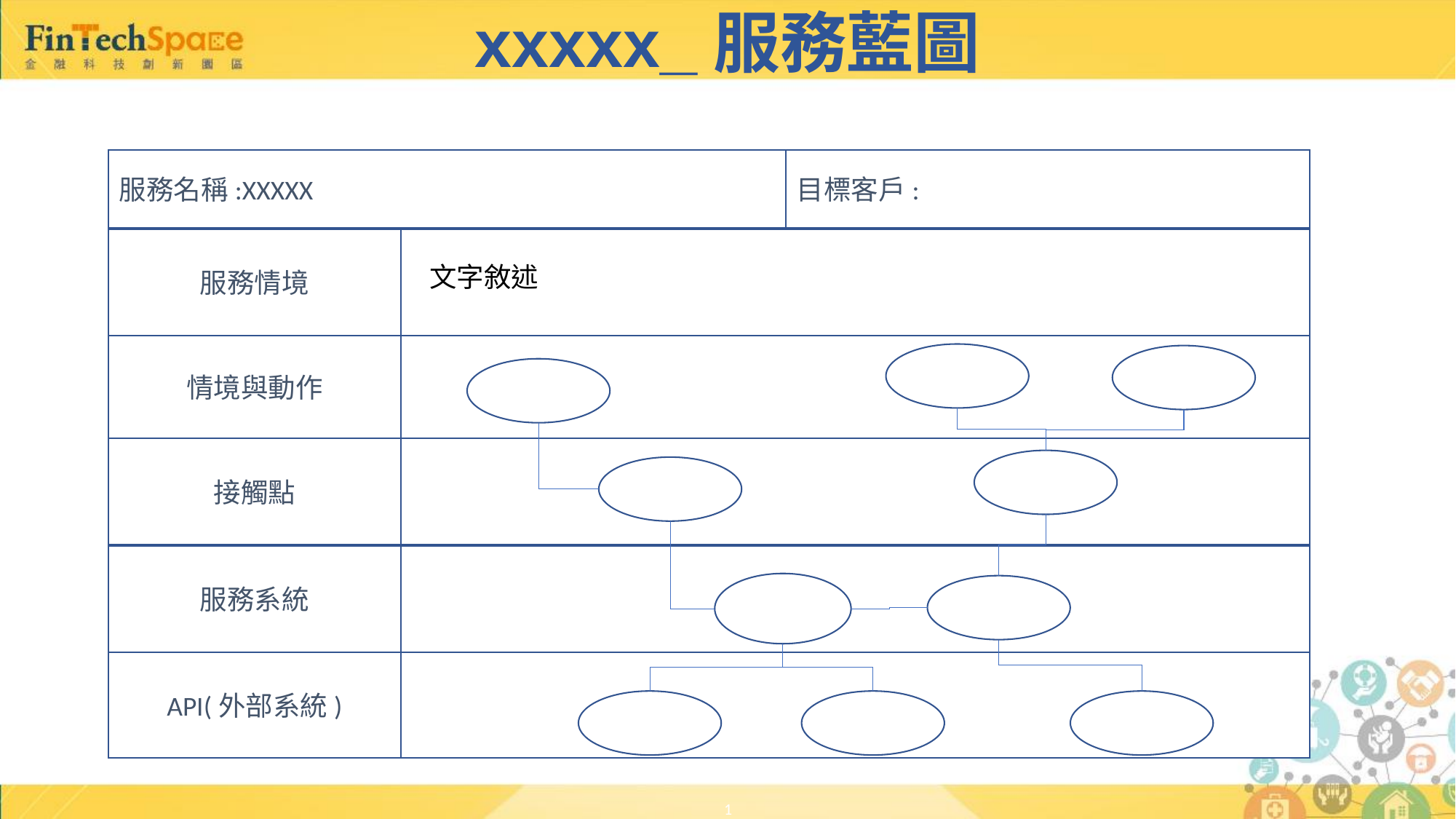

# xxxxx_服務藍圖
服務名稱:XXXXX
目標客戶:
服務情境

文字敘述
情境與動作

接觸點

服務系統

API(外部系統)

1